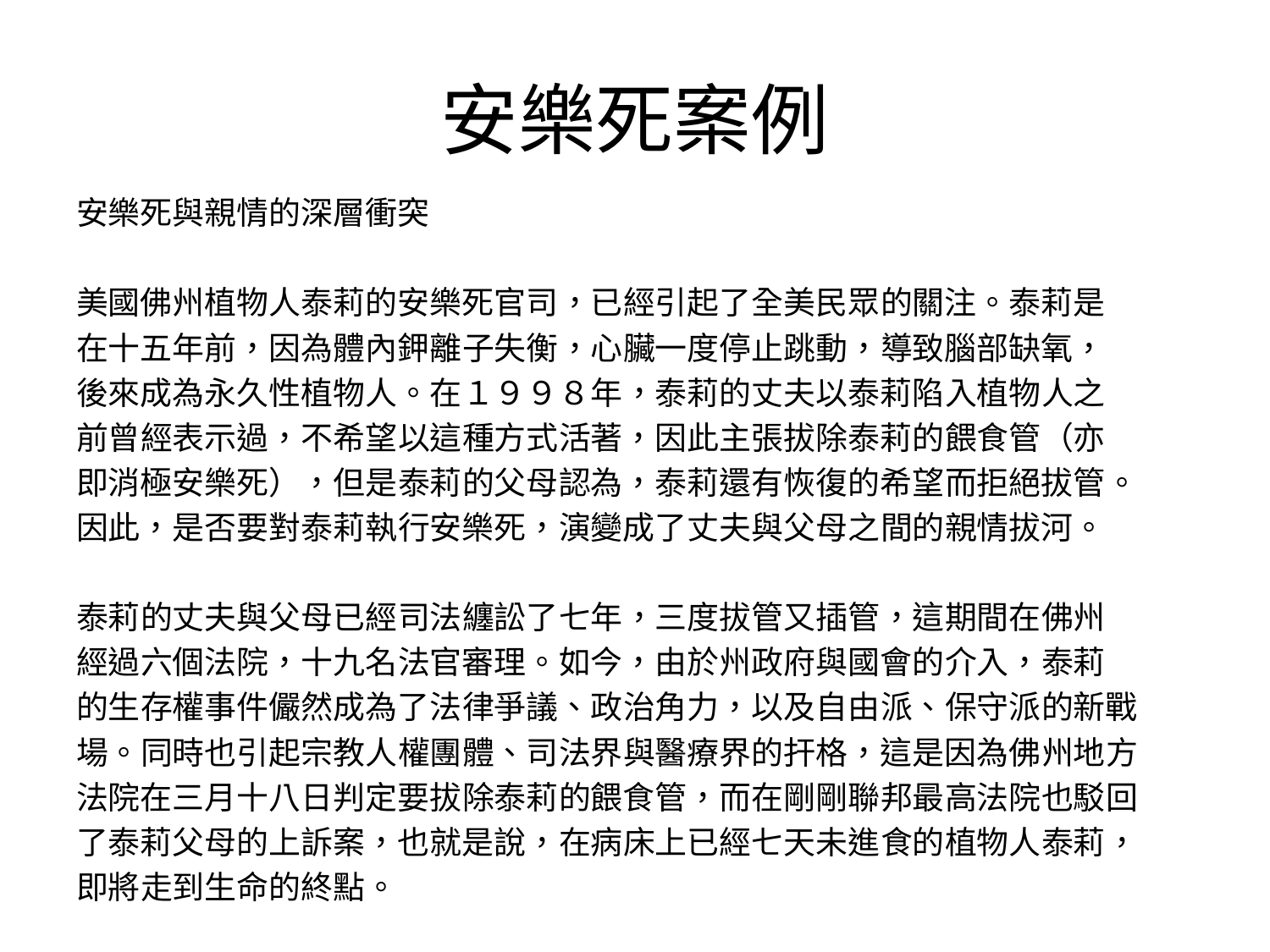

# 安樂死案例
安樂死與親情的深層衝突

美國佛州植物人泰莉的安樂死官司，已經引起了全美民眾的關注。泰莉是
在十五年前，因為體內鉀離子失衡，心臟一度停止跳動，導致腦部缺氧，
後來成為永久性植物人。在１９９８年，泰莉的丈夫以泰莉陷入植物人之
前曾經表示過，不希望以這種方式活著，因此主張拔除泰莉的餵食管（亦
即消極安樂死），但是泰莉的父母認為，泰莉還有恢復的希望而拒絕拔管。
因此，是否要對泰莉執行安樂死，演變成了丈夫與父母之間的親情拔河。

泰莉的丈夫與父母已經司法纏訟了七年，三度拔管又插管，這期間在佛州
經過六個法院，十九名法官審理。如今，由於州政府與國會的介入，泰莉
的生存權事件儼然成為了法律爭議、政治角力，以及自由派、保守派的新戰
場。同時也引起宗教人權團體、司法界與醫療界的扞格，這是因為佛州地方
法院在三月十八日判定要拔除泰莉的餵食管，而在剛剛聯邦最高法院也駁回
了泰莉父母的上訴案，也就是說，在病床上已經七天未進食的植物人泰莉，
即將走到生命的終點。